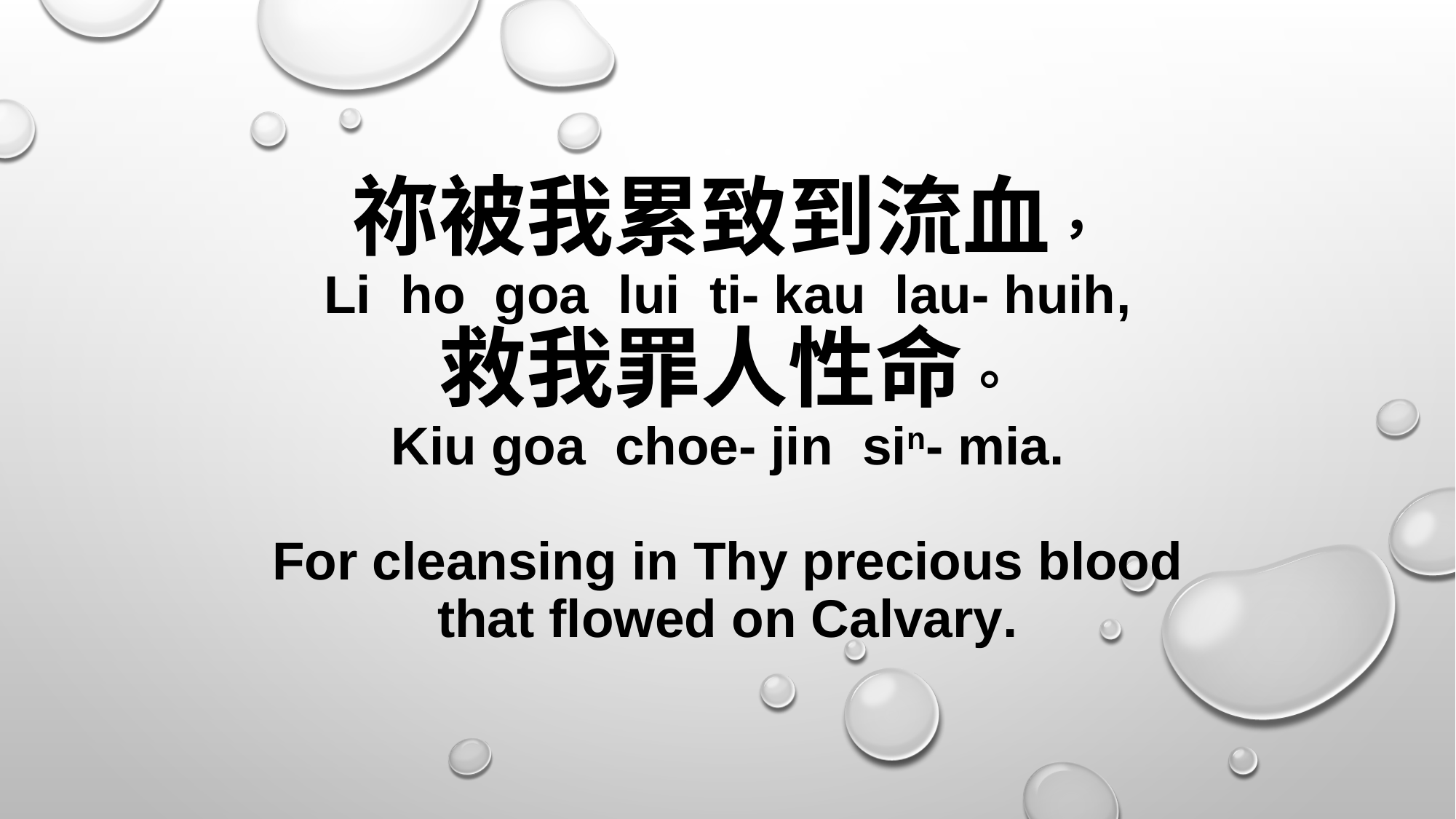

# 祢被我累致到流血， Li  ho  goa  lui  ti- kau  lau- huih, 救我罪人性命。 Kiu goa  choe- jin  sin- mia. For cleansing in Thy precious blood that flowed on Calvary.